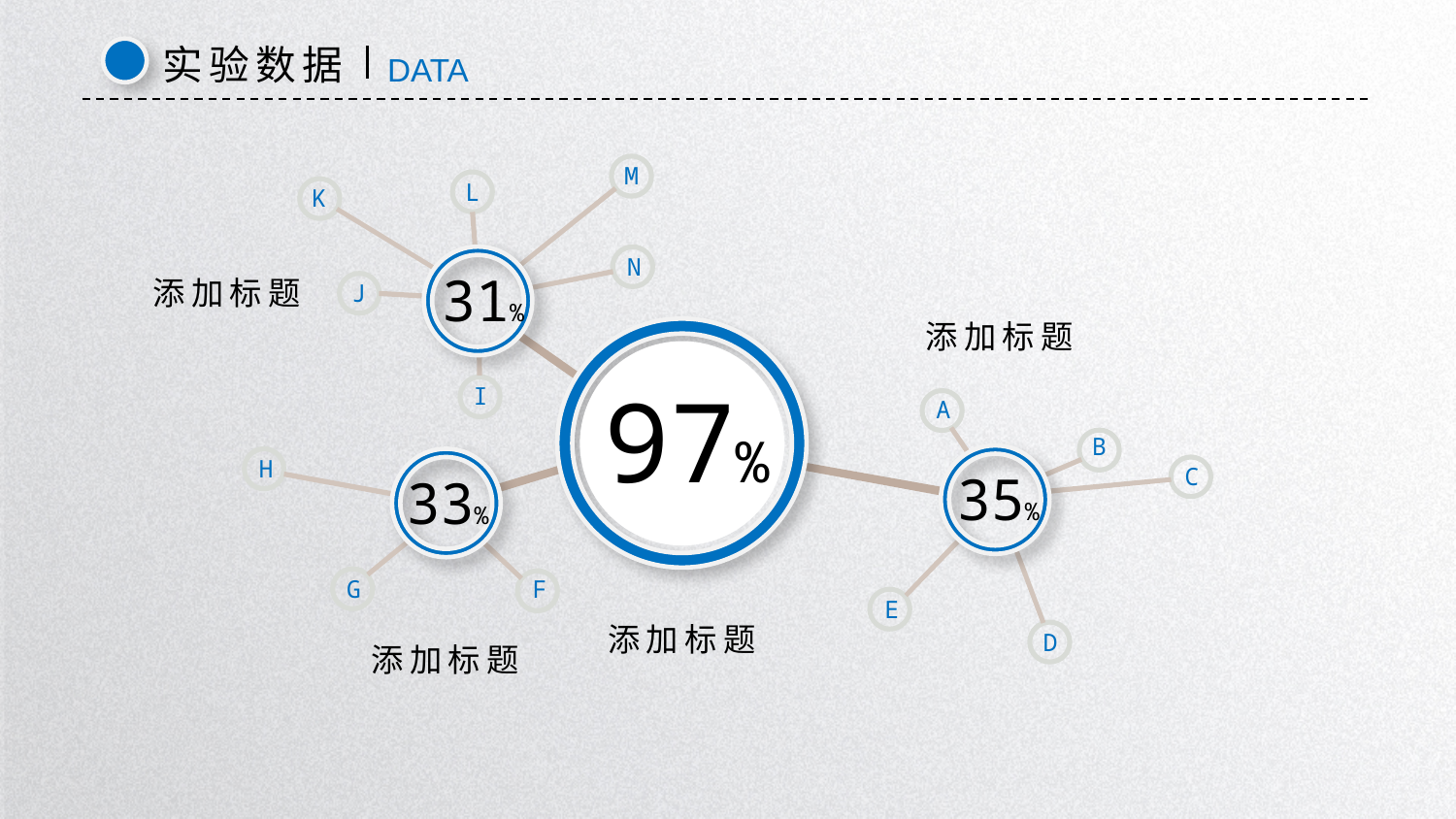

实验数据

DATA

M

L
K

N

31%
添加标题

J

添加标题

97%

I

A

B

35%

H

33%
C

G
F

E
添加标题

D
添加标题
延时符